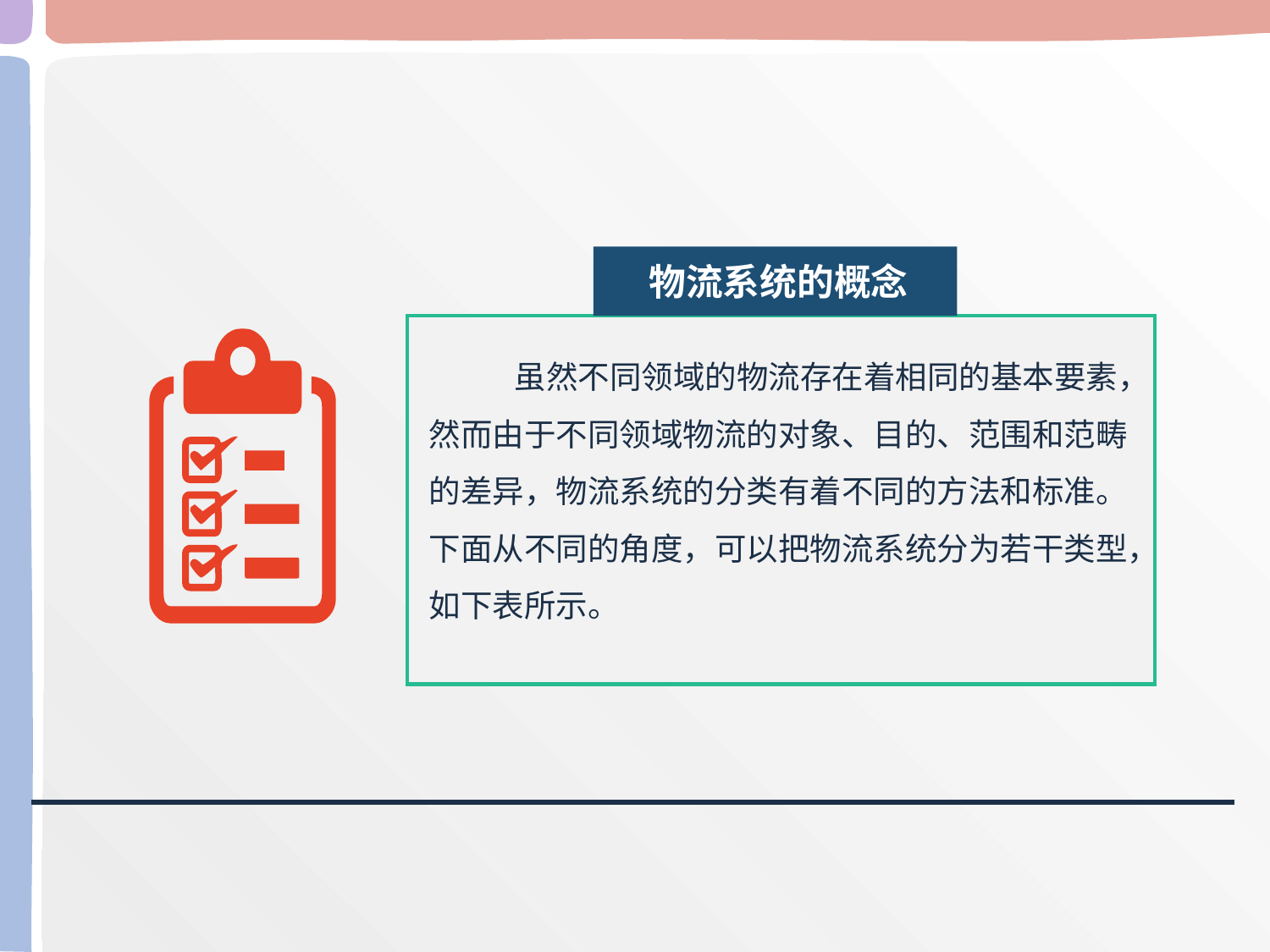

物流系统的概念

  虽然不同领域的物流存在着相同的基本要素，然而由于不同领域物流的对象、目的、范围和范畴的差异，物流系统的分类有着不同的方法和标准。下面从不同的角度，可以把物流系统分为若干类型，如下表所示。